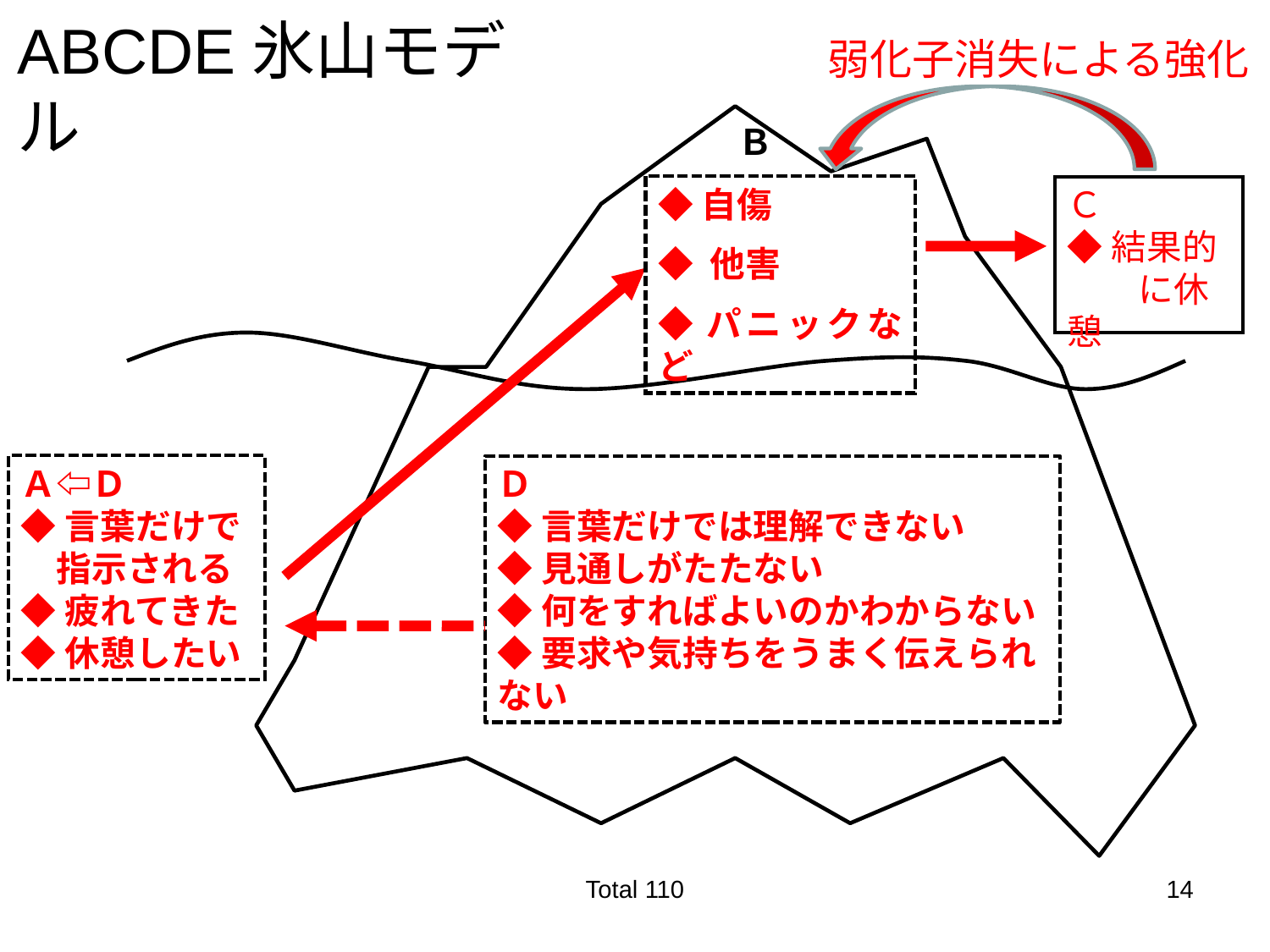

# ABCDE氷山モデル
弱化子消失による強化

Ｂ
◆自傷
◆ 他害
◆パニックなど
Ｃ
◆結果的
　　に休憩

Ａ⇦Ｄ
◆言葉だけで
　指示される
◆疲れてきた
◆休憩したい
Ｄ
◆言葉だけでは理解できない
◆見通しがたたない
◆何をすればよいのかわからない
◆要求や気持ちをうまく伝えられない

Total 110
14